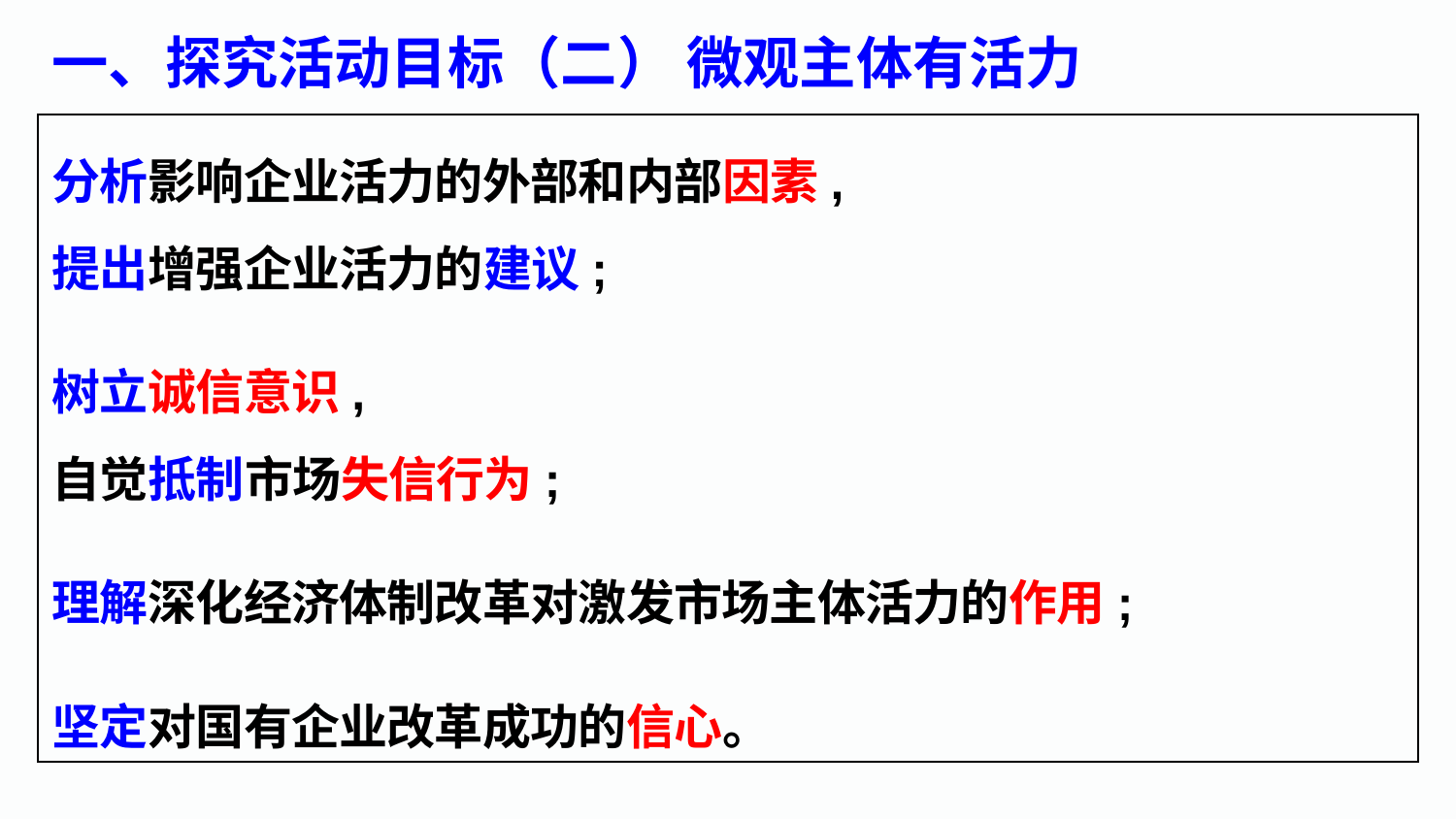

一、探究活动目标（二） 微观主体有活力
分析影响企业活力的外部和内部因素,
提出增强企业活力的建议;

树立诚信意识,
自觉抵制市场失信行为;

理解深化经济体制改革对激发市场主体活力的作用;

坚定对国有企业改革成功的信心。